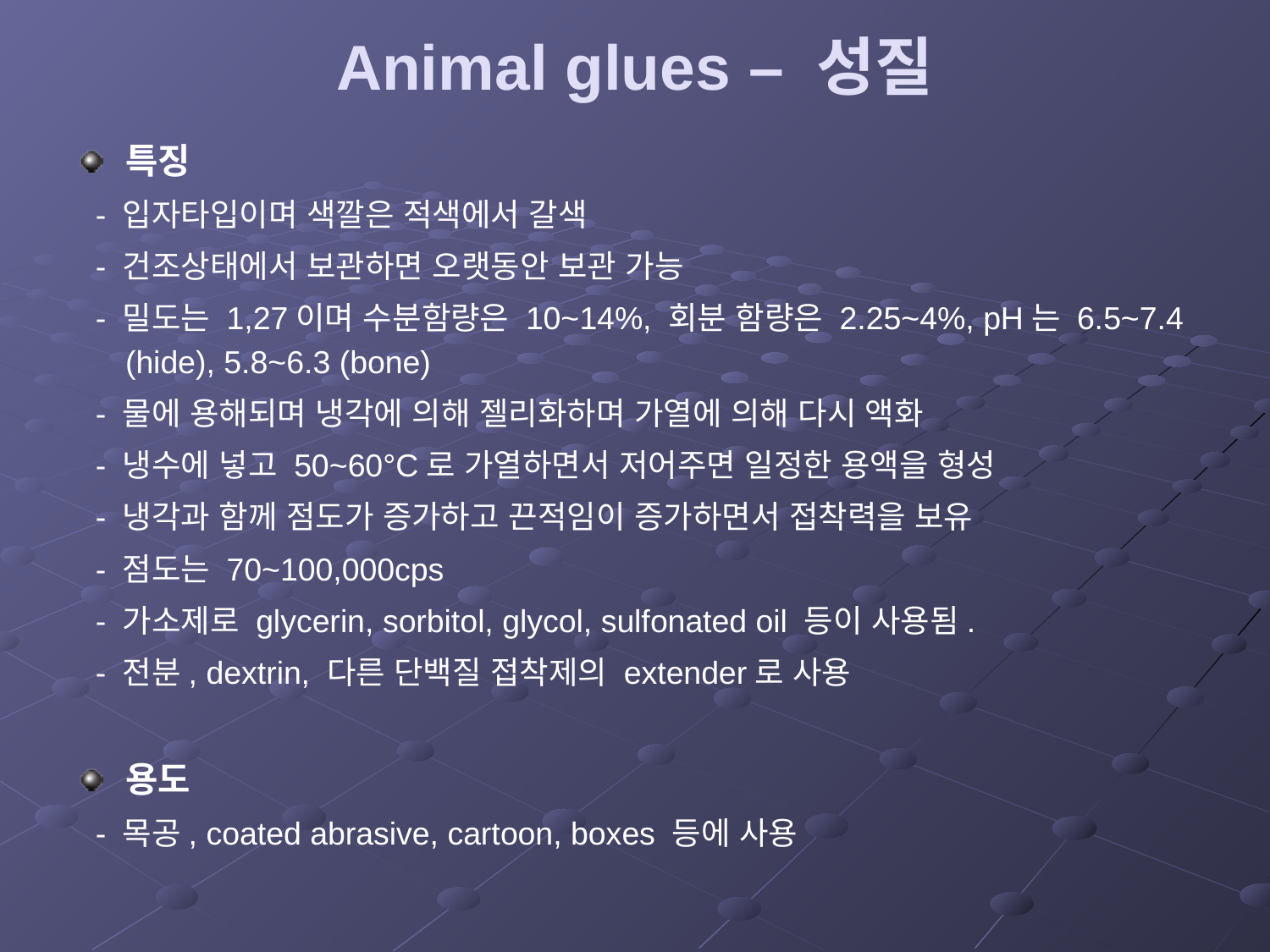

# Animal glues – 성질
특징
  - 입자타입이며 색깔은 적색에서 갈색
  - 건조상태에서 보관하면 오랫동안 보관 가능
  - 밀도는 1,27이며 수분함량은 10~14%, 회분 함량은 2.25~4%, pH는 6.5~7.4 (hide), 5.8~6.3 (bone)
  - 물에 용해되며 냉각에 의해 젤리화하며 가열에 의해 다시 액화
  - 냉수에 넣고 50~60°C로 가열하면서 저어주면 일정한 용액을 형성
  - 냉각과 함께 점도가 증가하고 끈적임이 증가하면서 접착력을 보유
  - 점도는 70~100,000cps
  - 가소제로 glycerin, sorbitol, glycol, sulfonated oil 등이 사용됨.
  - 전분, dextrin, 다른 단백질 접착제의 extender로 사용

용도
  - 목공, coated abrasive, cartoon, boxes 등에 사용